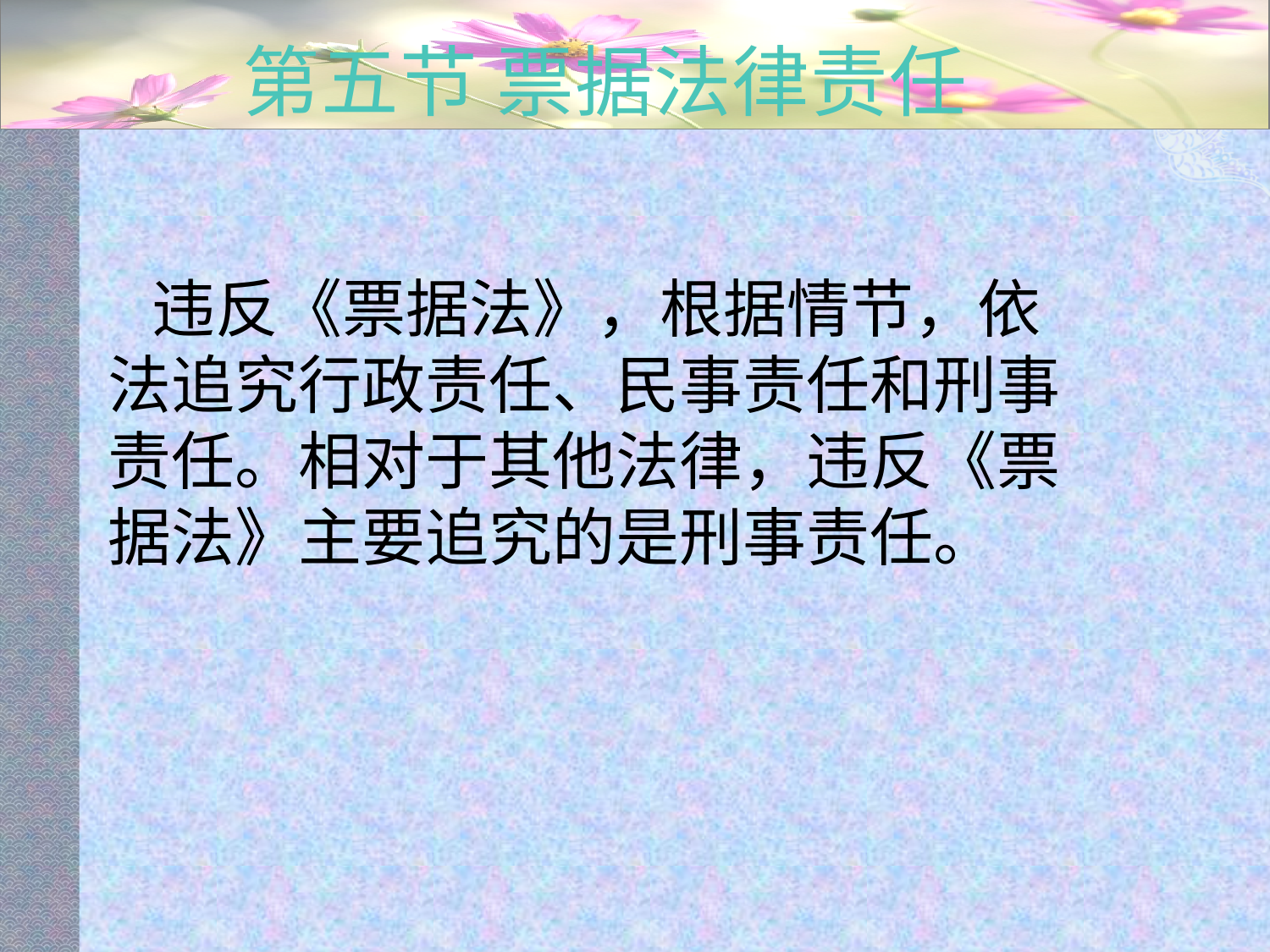

# 第五节 票据法律责任
  违反《票据法》，根据情节，依法追究行政责任、民事责任和刑事责任。相对于其他法律，违反《票据法》主要追究的是刑事责任。